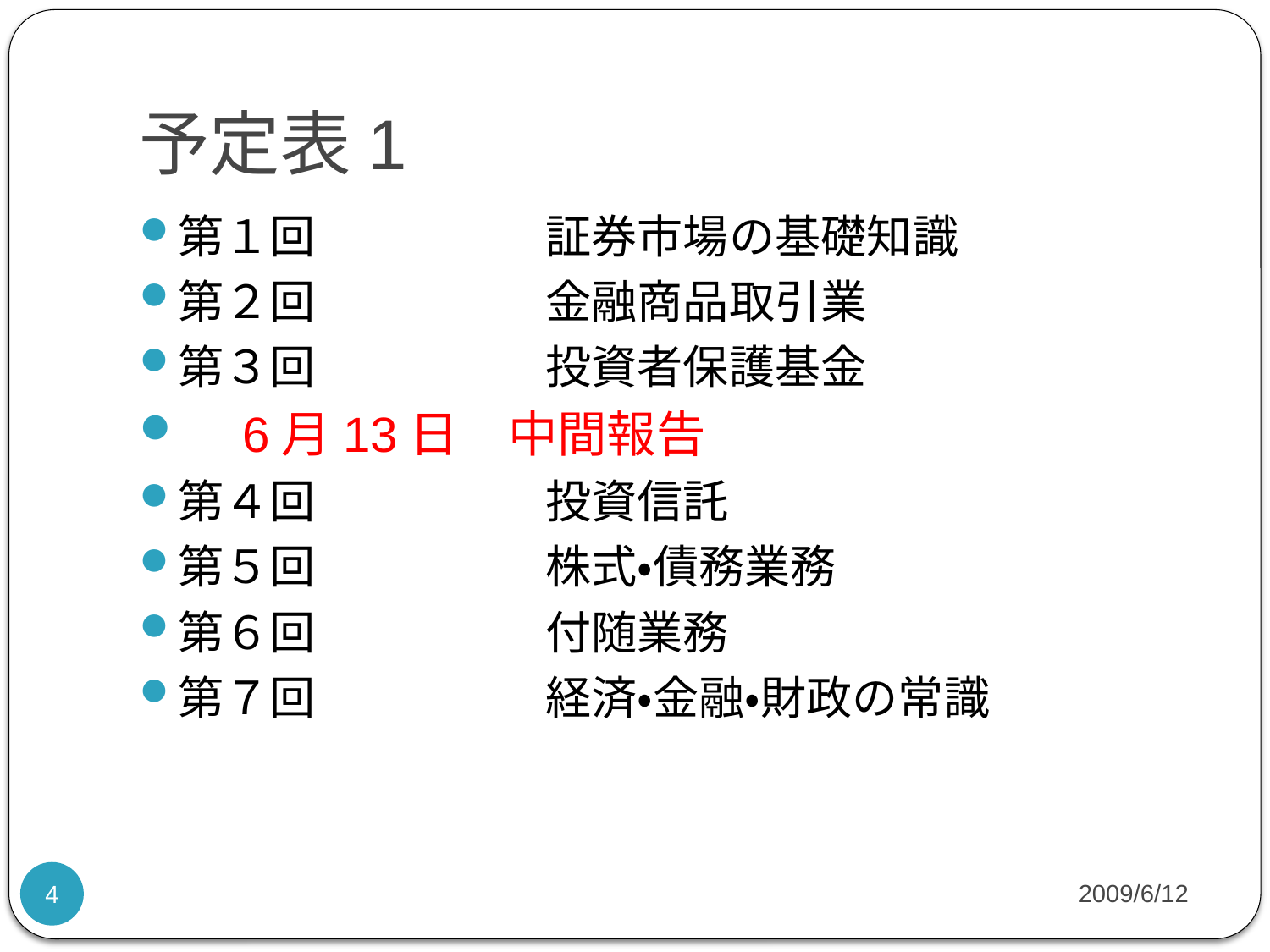

# 予定表1
第１回　　　　　証券市場の基礎知識
第２回　　　　　金融商品取引業
第３回　　　　　投資者保護基金
　6月13日　中間報告
第４回　　　　　投資信託
第５回　　　　　株式・債務業務
第６回　　　　　付随業務
第７回　　　　　経済・金融・財政の常識

2009/6/12
4